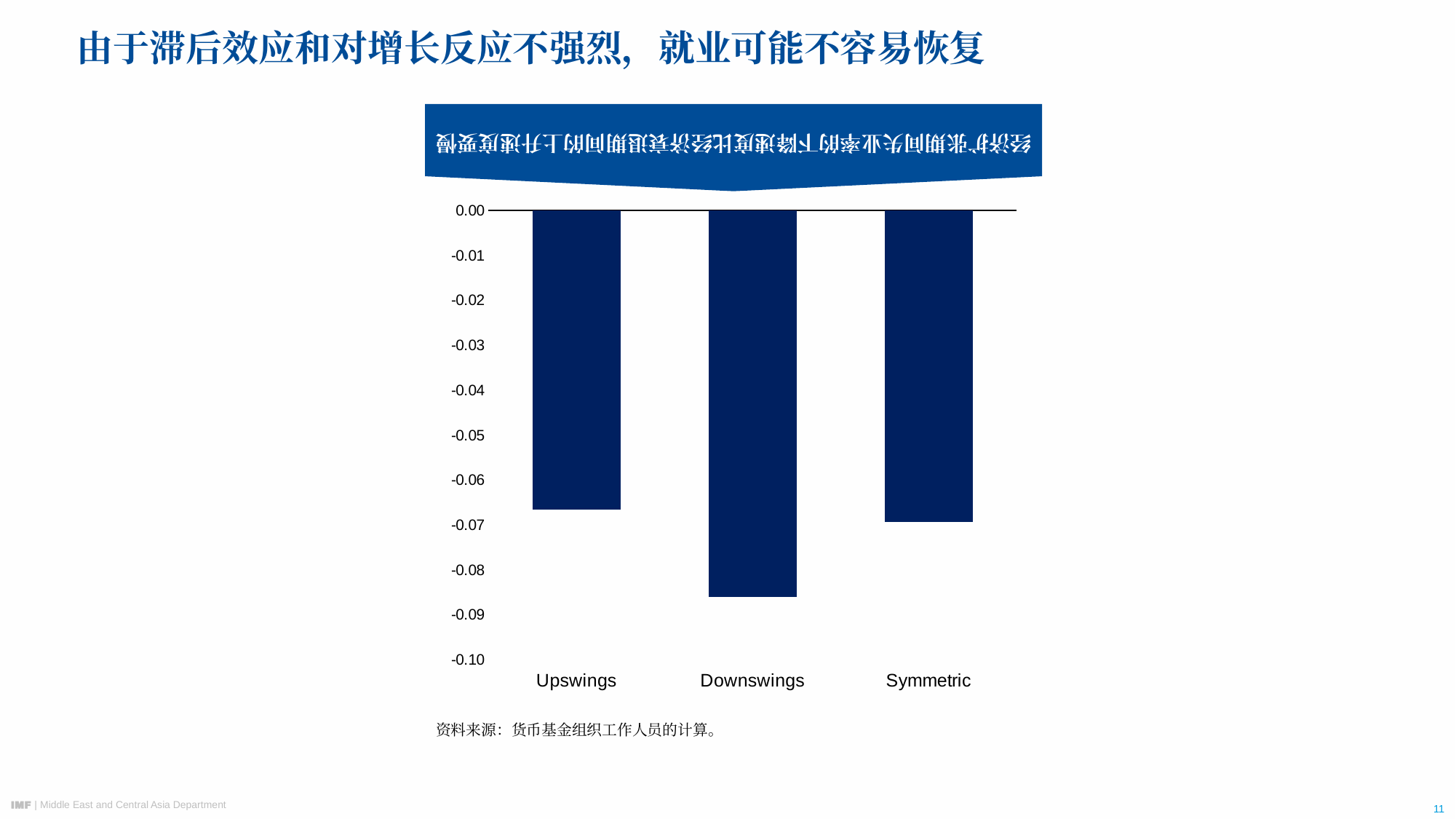

经济扩张期间失业率的下降速度比经济衰退期间的上升速度要慢

# 由于滞后效应和对增长反应不强烈，就业可能不容易恢复

### Chart

| Category |  |
|---|---|
| Upswings | -0.0664886 |
| Downswings | -0.0860571 |
| Symmetric | -0.0693678 |
CAREC的奥肯系数
资料来源：货币基金组织工作人员的计算。